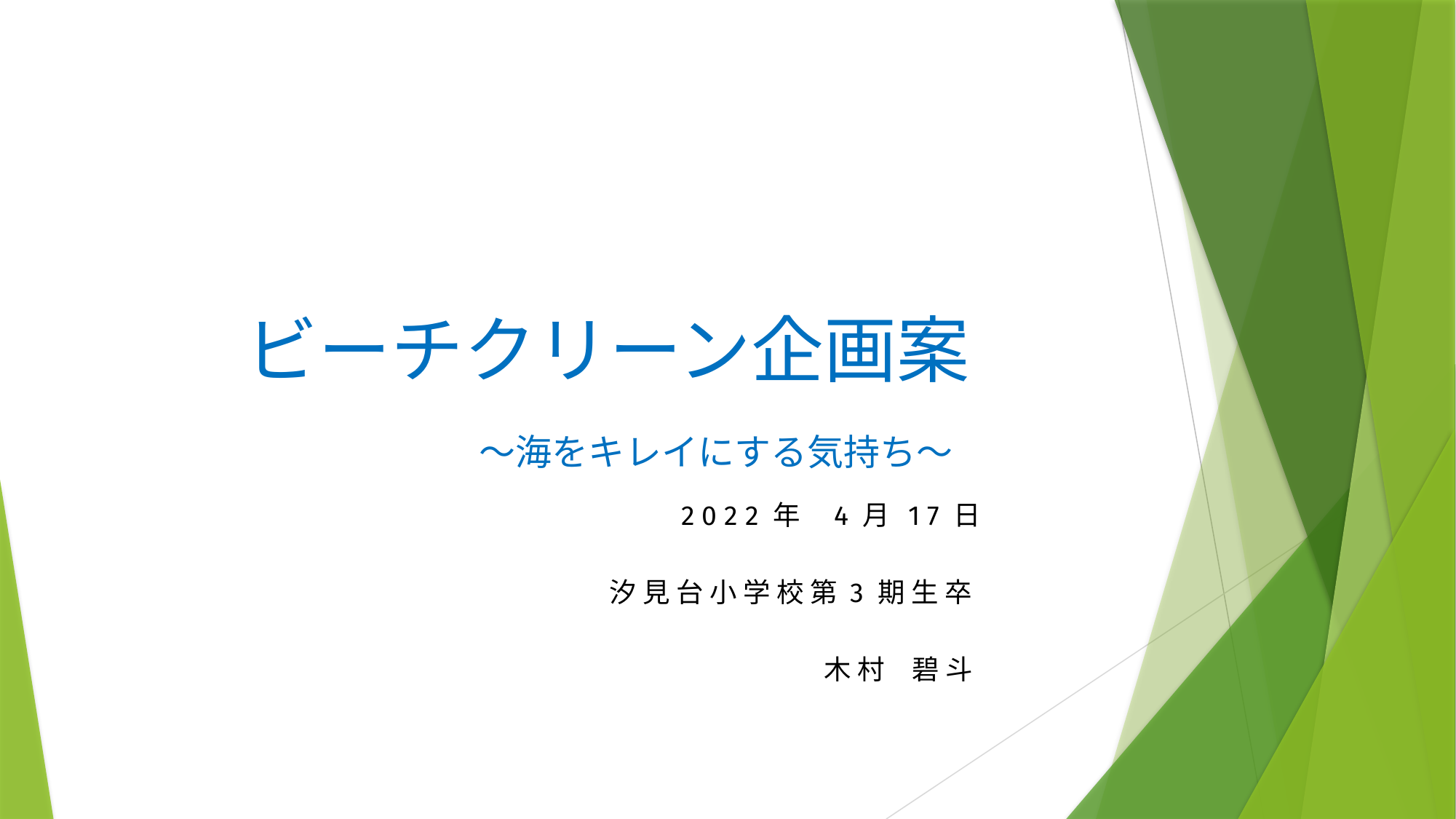

ビーチクリーン企画案
〜海をキレイにする気持ち〜
2 0 2 2 年　4 月  1 7 日
汐 見 台 小 学 校 第 3 期 生 卒
木 村　碧 斗